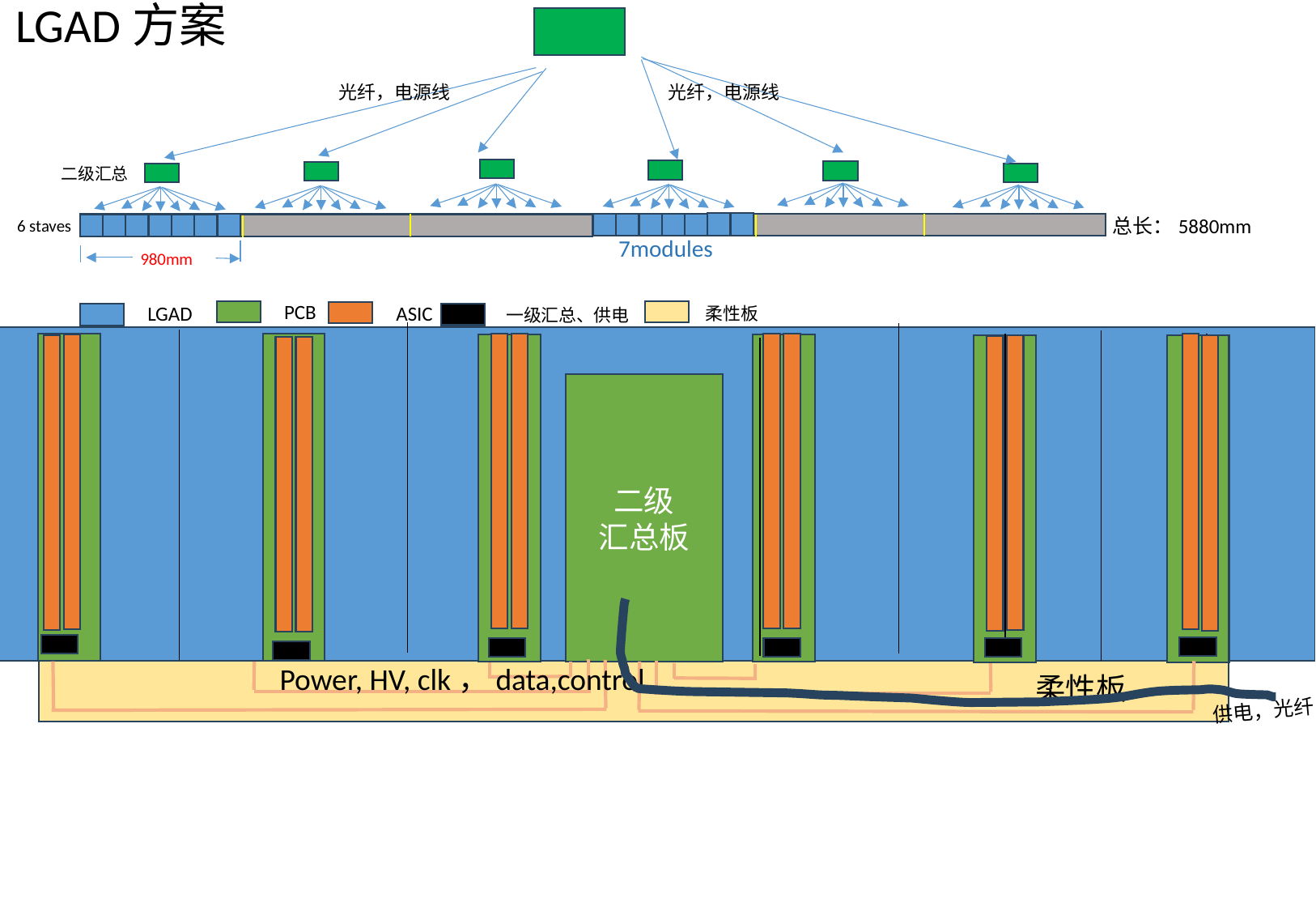

LGAD方案

光纤，电源线
光纤，电源线
二级汇总

总长：5880mm
6 staves

7modules
980mm
PCB
LGAD
ASIC
柔性板
一级汇总、供电

二级
汇总板

Power, HV, clk，data,control

柔性板
供电，光纤